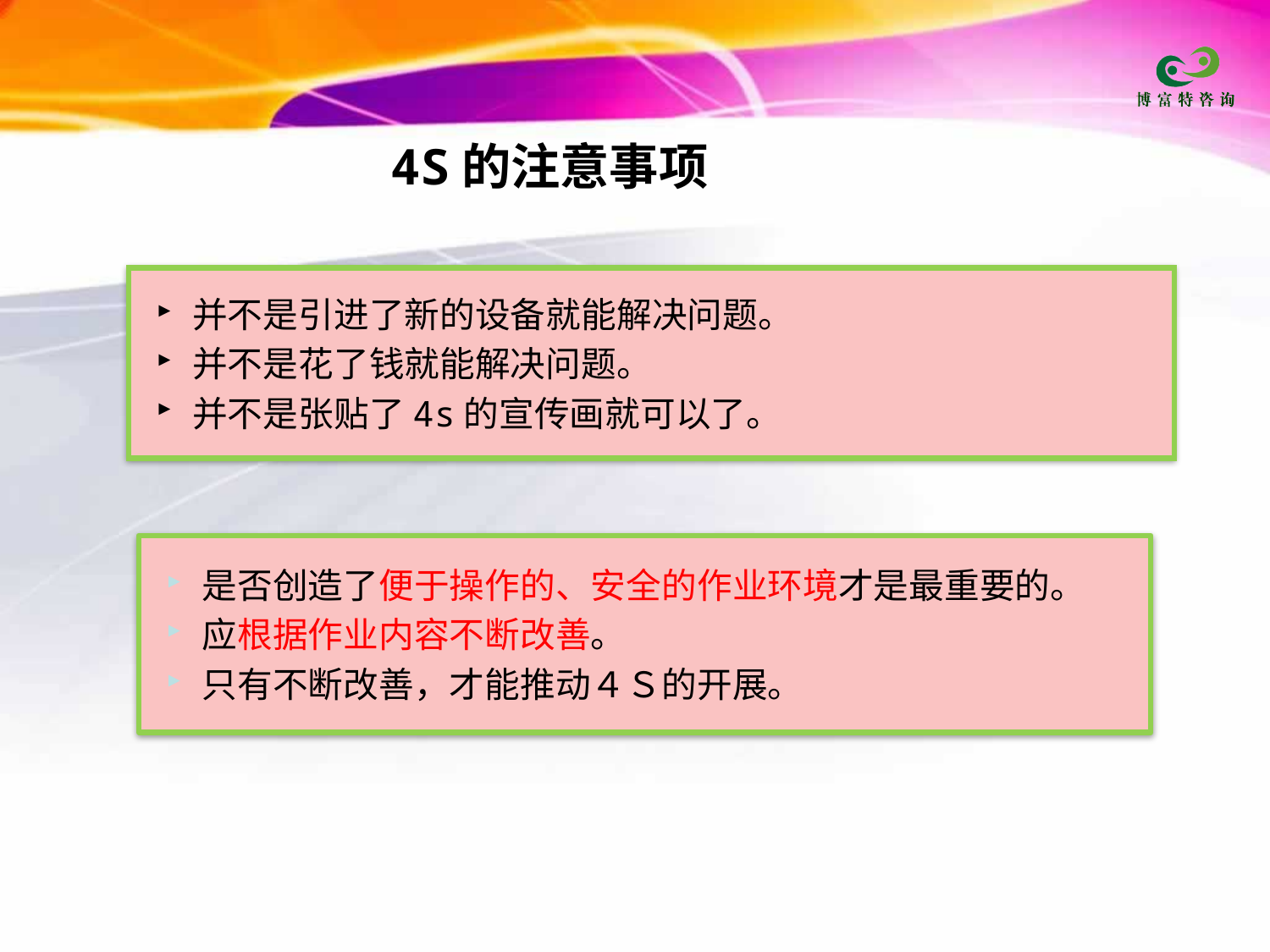

4S的注意事项
并不是引进了新的设备就能解决问题。
并不是花了钱就能解决问题。
并不是张贴了4s的宣传画就可以了。
是否创造了便于操作的、安全的作业环境才是最重要的。
应根据作业内容不断改善。
只有不断改善，才能推动４Ｓ的开展。